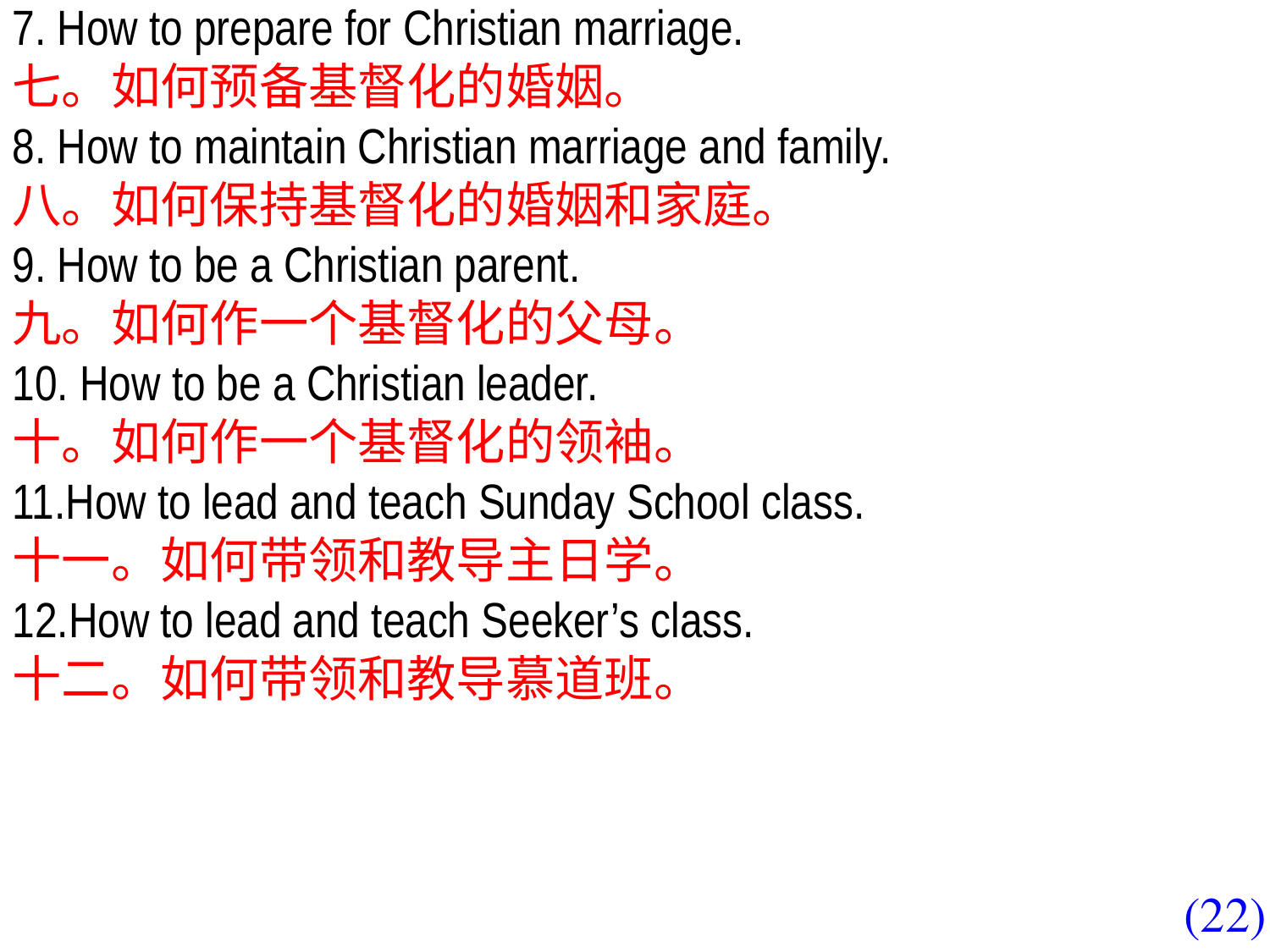

7. How to prepare for Christian marriage.
七。如何预备基督化的婚姻。
8. How to maintain Christian marriage and family.
八。如何保持基督化的婚姻和家庭。
9. How to be a Christian parent.
九。如何作一个基督化的父母。
10. How to be a Christian leader.
十。如何作一个基督化的领袖。
11.How to lead and teach Sunday School class.
十一。如何带领和教导主日学。
12.How to lead and teach Seeker’s class.
十二。如何带领和教导慕道班。
(22)